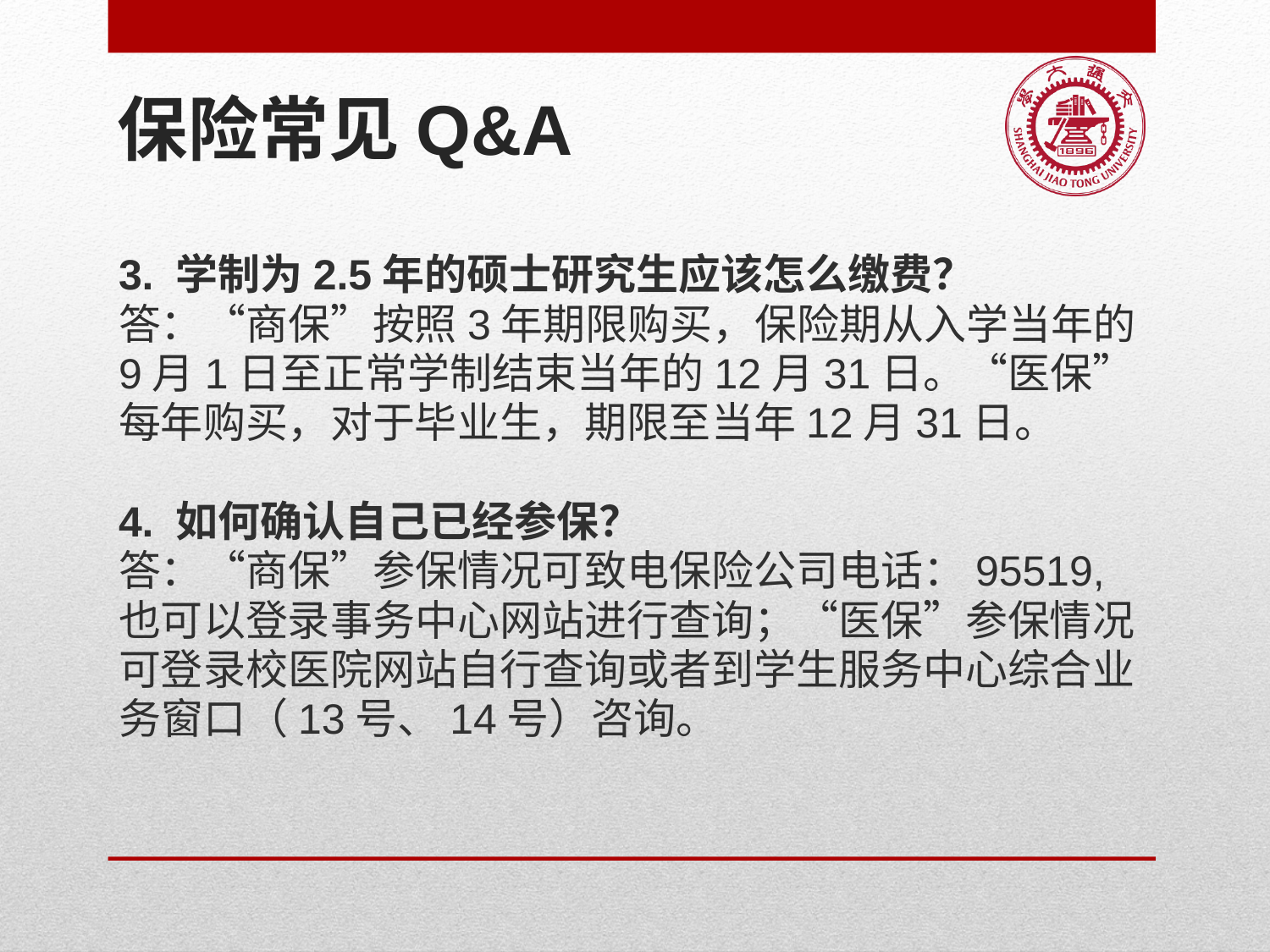

# 保险常见Q&A
3. 学制为2.5年的硕士研究生应该怎么缴费？
答：“商保”按照3年期限购买，保险期从入学当年的9月1日至正常学制结束当年的12月31日。“医保”每年购买，对于毕业生，期限至当年12月31日。

4. 如何确认自己已经参保？
答：“商保”参保情况可致电保险公司电话：95519,也可以登录事务中心网站进行查询；“医保”参保情况可登录校医院网站自行查询或者到学生服务中心综合业务窗口（13号、14号）咨询。